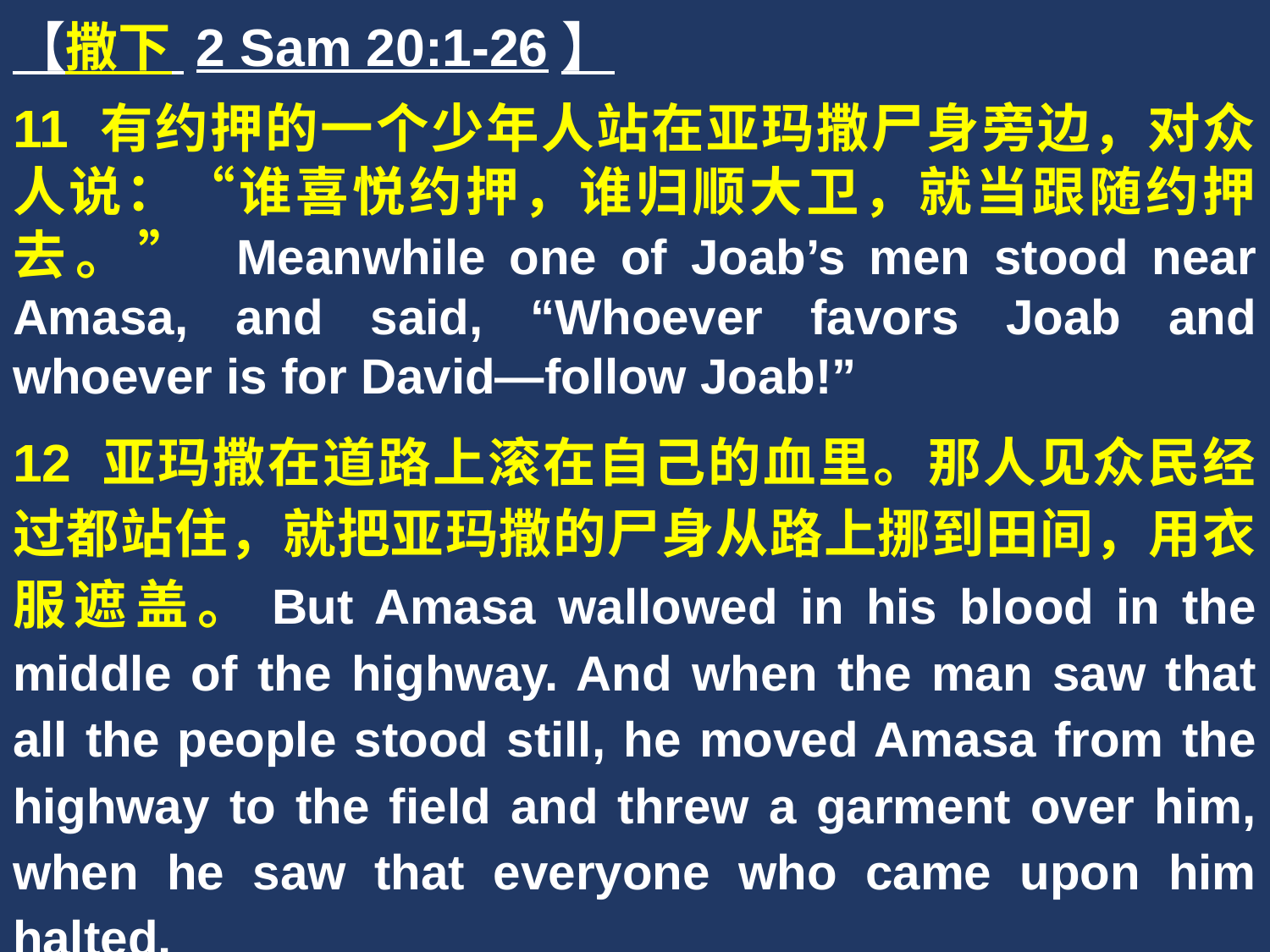

【撒下 2 Sam 20:1-26】
11 有约押的一个少年人站在亚玛撒尸身旁边，对众人说：“谁喜悦约押，谁归顺大卫，就当跟随约押去。” Meanwhile one of Joab’s men stood near Amasa, and said, “Whoever favors Joab and whoever is for David—follow Joab!”
12 亚玛撒在道路上滚在自己的血里。那人见众民经过都站住，就把亚玛撒的尸身从路上挪到田间，用衣服遮盖。But Amasa wallowed in his blood in the middle of the highway. And when the man saw that all the people stood still, he moved Amasa from the highway to the field and threw a garment over him, when he saw that everyone who came upon him halted.